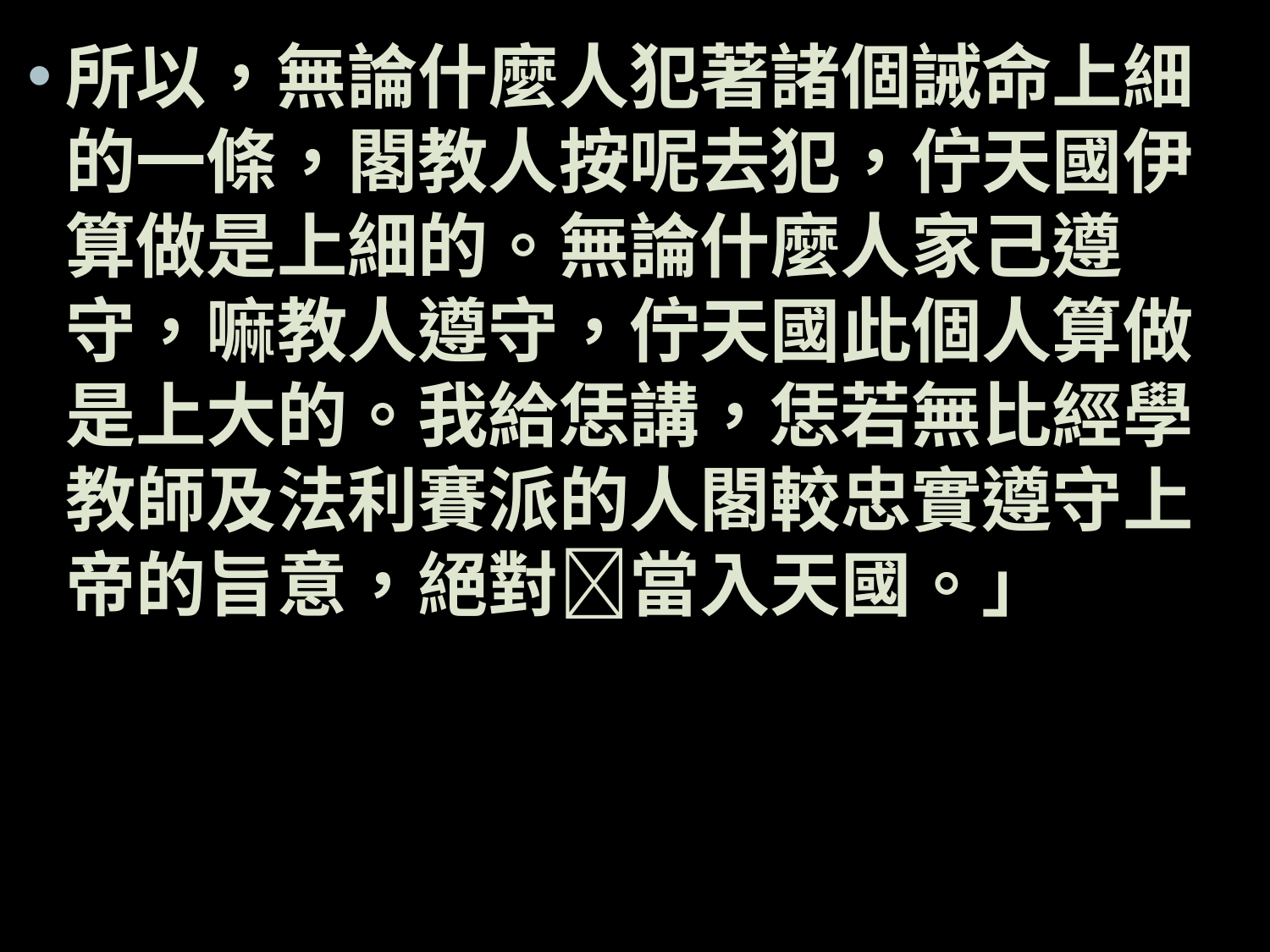

所以，無論什麼人犯著諸個誡命上細的一條，閣教人按呢去犯，佇天國伊算做是上細的。無論什麼人家己遵守，嘛教人遵守，佇天國此個人算做是上大的。我給恁講，恁若無比經學教師及法利賽派的人閣較忠實遵守上帝的旨意，絕對𣍐當入天國。」